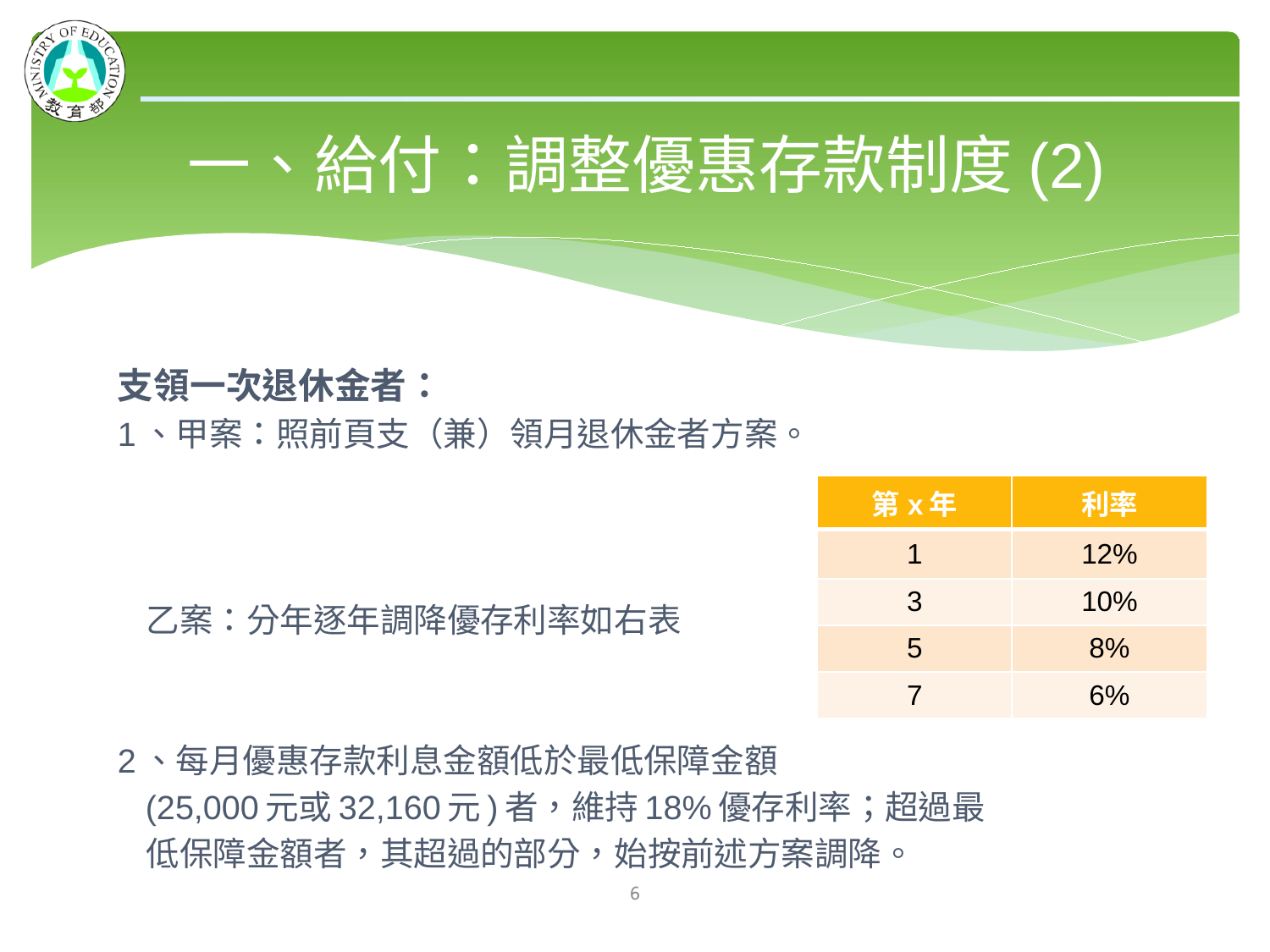

# 一、給付：調整優惠存款制度(2)
支領一次退休金者：
1、甲案：照前頁支（兼）領月退休金者方案。

   乙案：分年逐年調降優存利率如右表

2、每月優惠存款利息金額低於最低保障金額
   (25,000元或32,160元)者，維持18%優存利率；超過最
   低保障金額者，其超過的部分，始按前述方案調降。

| 第x年 | 利率 |
| --- | --- |
| 1 | 12% |
| 3 | 10% |
| 5 | 8% |
| 7 | 6% |
6